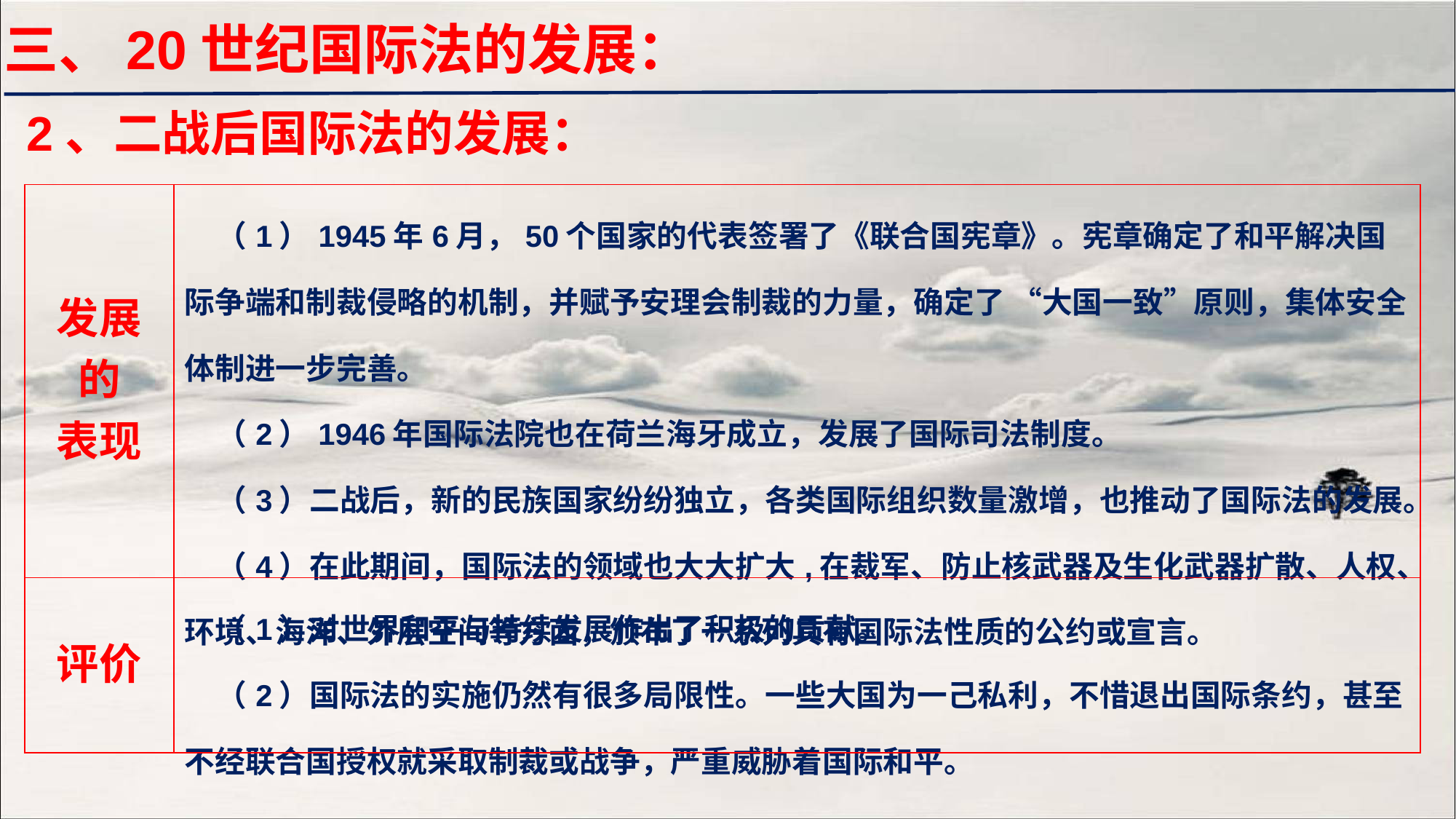

三、20世纪国际法的发展：
2、二战后国际法的发展：
| 发展 的 表现 | （1）1945年6月，50个国家的代表签署了《联合国宪章》。宪章确定了和平解决国际争端和制裁侵略的机制，并赋予安理会制裁的力量，确定了 “大国一致”原则，集体安全体制进一步完善。 （2）1946年国际法院也在荷兰海牙成立，发展了国际司法制度。 （3）二战后，新的民族国家纷纷独立，各类国际组织数量激增，也推动了国际法的发展。 （4）在此期间，国际法的领域也大大扩大,在裁军、防止核武器及生化武器扩散、人权、环境、海洋、外层空间等方面，颁布了一系列具有国际法性质的公约或宣言。 |
| --- | --- |
| 评价 | （1）对世界和平与持续发展作出了积极的贡献。 （2）国际法的实施仍然有很多局限性。一些大国为一己私利，不惜退出国际条约，甚至不经联合国授权就采取制裁或战争，严重威胁着国际和平。 |